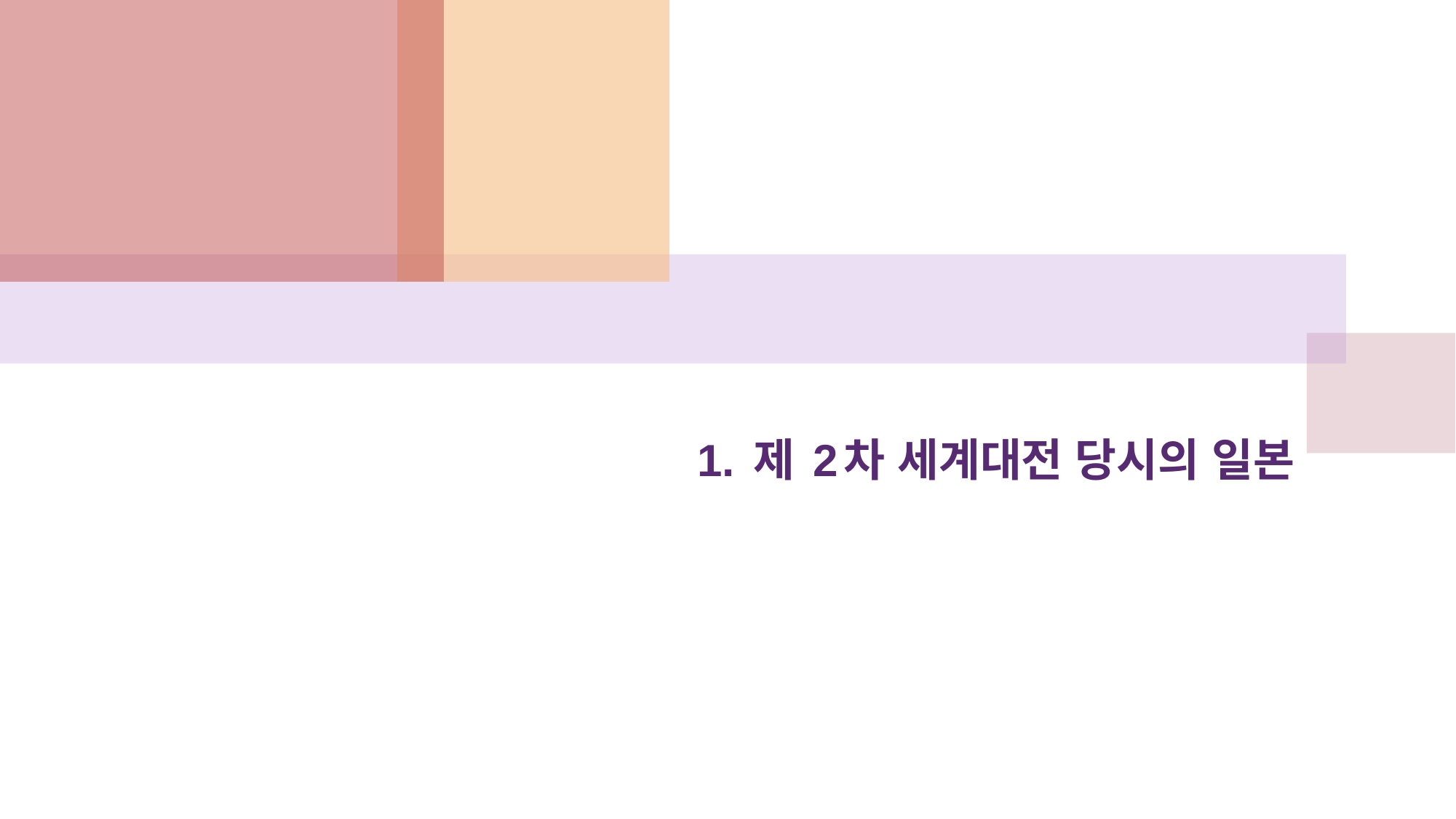

# 1. 제 2차 세계대전 당시의 일본